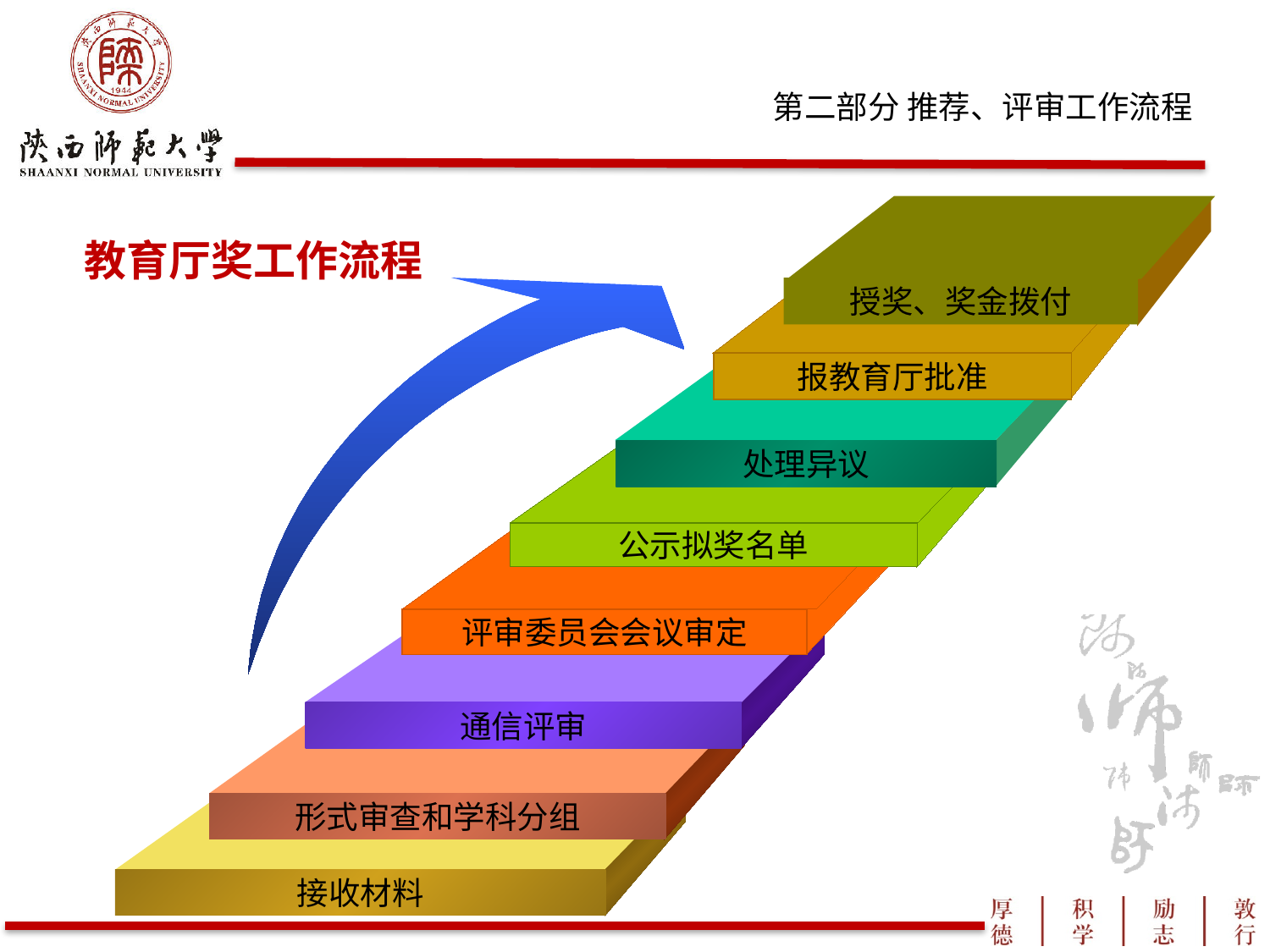

授奖、奖金拨付

教育厅奖工作流程

报教育厅批准

处理异议

公示拟奖名单

评审委员会会议审定

通信评审

形式审查和学科分组

接收材料